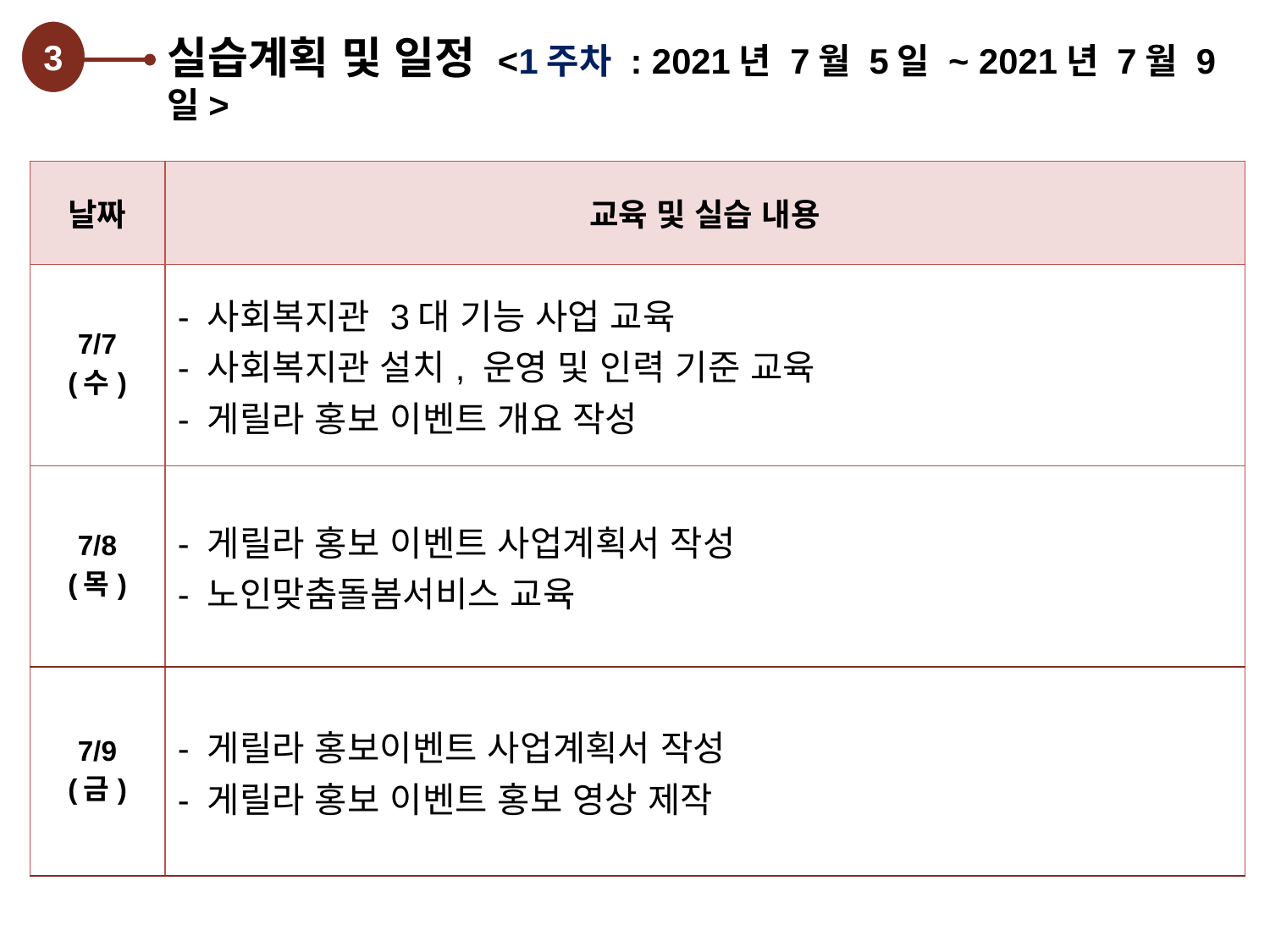

3
실습계획 및 일정 <1주차 : 2021년 7월 5일 ~ 2021년 7월 9일>
| 날짜 | 교육 및 실습 내용 |
| --- | --- |
| 7/7 (수) | - 사회복지관 3대 기능 사업 교육 - 사회복지관 설치, 운영 및 인력 기준 교육 - 게릴라 홍보 이벤트 개요 작성 |
| 7/8 (목) | - 게릴라 홍보 이벤트 사업계획서 작성 - 노인맞춤돌봄서비스 교육 |
| 7/9 (금) | - 게릴라 홍보이벤트 사업계획서 작성 - 게릴라 홍보 이벤트 홍보 영상 제작 |